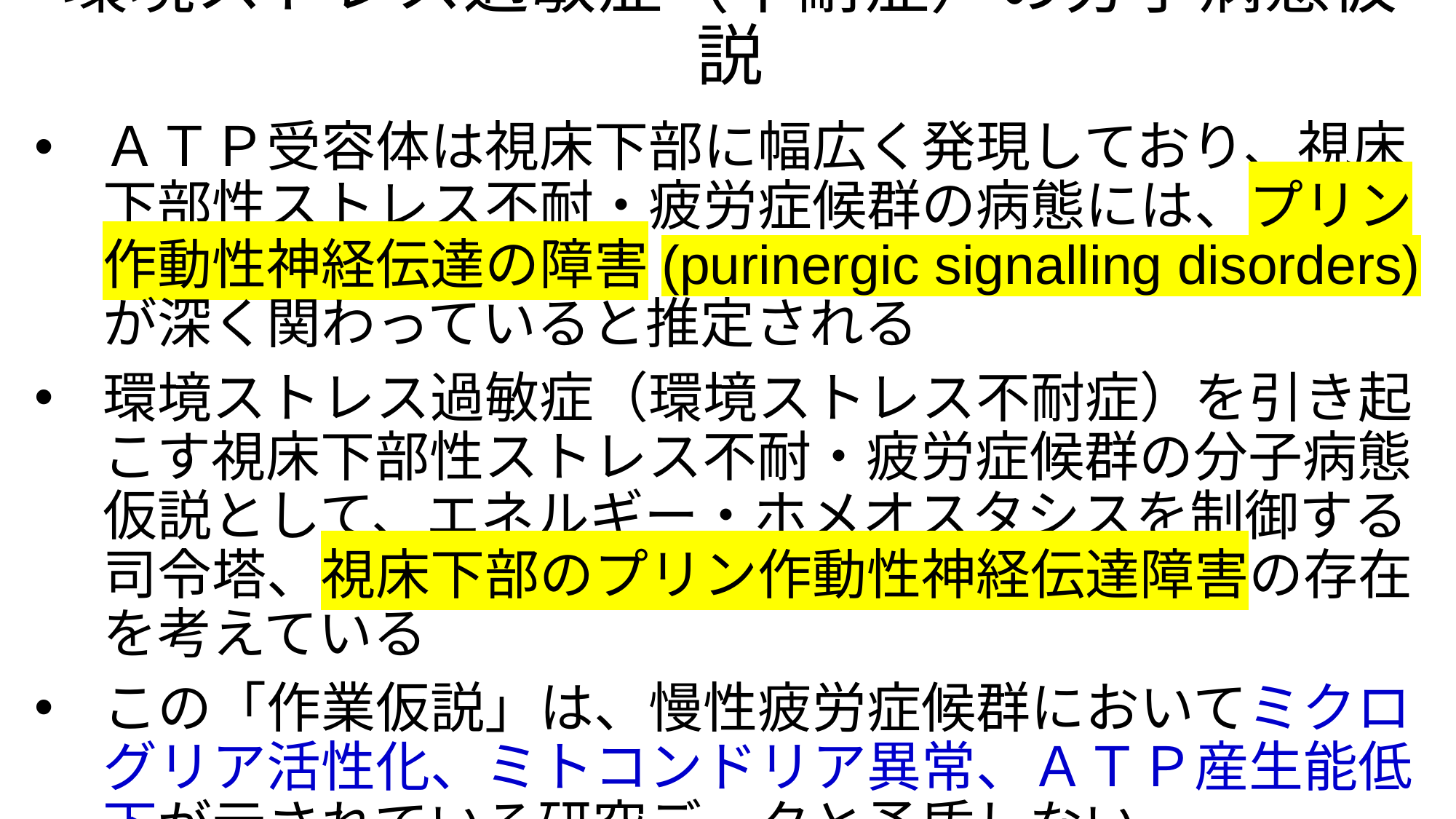

# 環境ストレス過敏症（不耐症）の分子病態仮説
ＡＴＰ受容体は視床下部に幅広く発現しており、視床下部性ストレス不耐・疲労症候群の病態には、プリン作動性神経伝達の障害(purinergic signalling disorders)が深く関わっていると推定される
環境ストレス過敏症（環境ストレス不耐症）を引き起こす視床下部性ストレス不耐・疲労症候群の分子病態仮説として、エネルギー・ホメオスタシスを制御する司令塔、視床下部のプリン作動性神経伝達障害の存在を考えている
この「作業仮説」は、慢性疲労症候群においてミクログリア活性化、ミトコンドリア異常、ＡＴＰ産生能低下が示されている研究データと矛盾しない